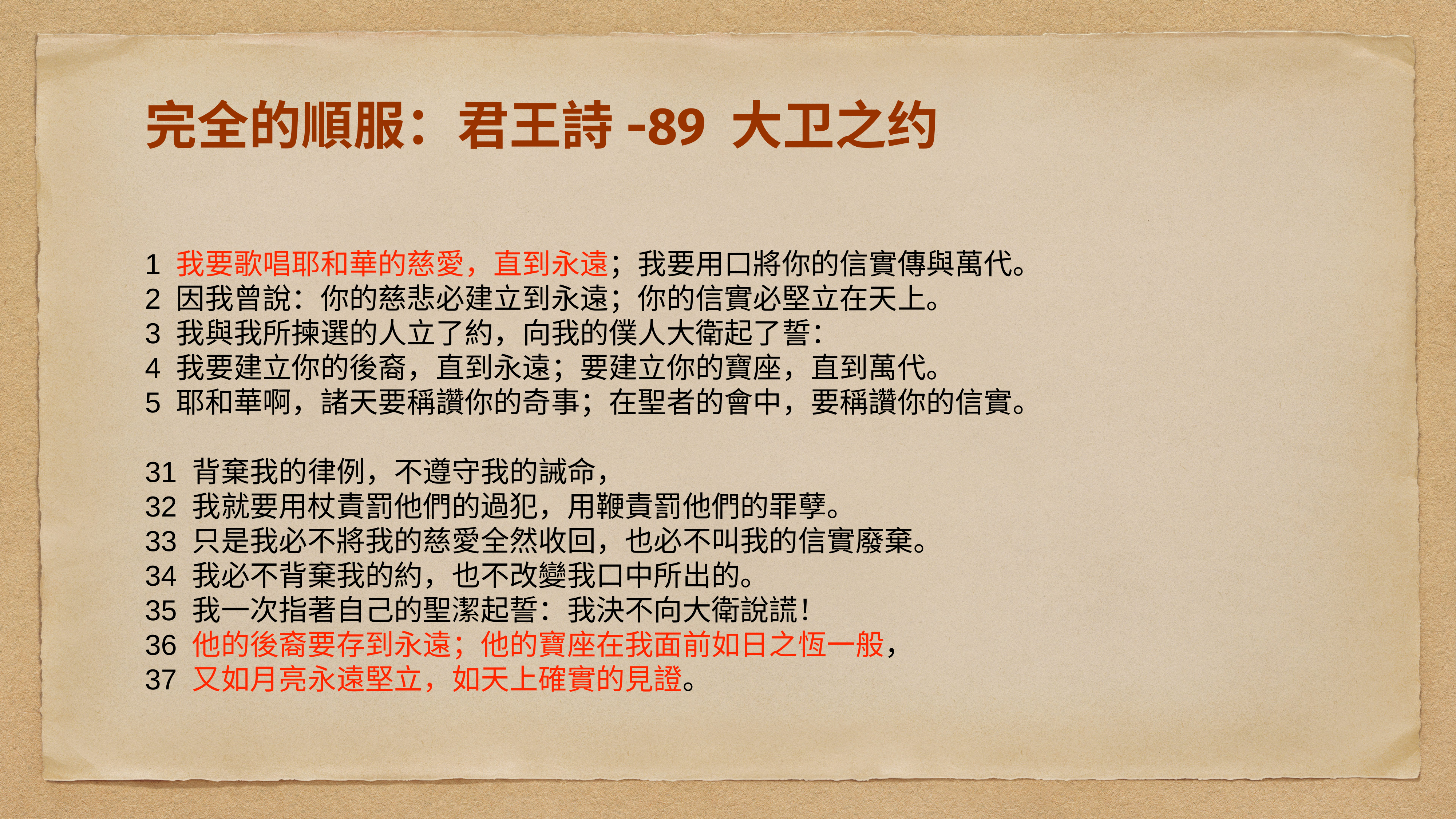

# 完全的順服：君王詩-89 大卫之约
1 我要歌唱耶和華的慈愛，直到永遠；我要用口將你的信實傳與萬代。
2 因我曾說：你的慈悲必建立到永遠；你的信實必堅立在天上。
3 我與我所揀選的人立了約，向我的僕人大衛起了誓：
4 我要建立你的後裔，直到永遠；要建立你的寶座，直到萬代。
5 耶和華啊，諸天要稱讚你的奇事；在聖者的會中，要稱讚你的信實。

31 背棄我的律例，不遵守我的誡命，
32 我就要用杖責罰他們的過犯，用鞭責罰他們的罪孽。
33 只是我必不將我的慈愛全然收回，也必不叫我的信實廢棄。
34 我必不背棄我的約，也不改變我口中所出的。
35 我一次指著自己的聖潔起誓：我決不向大衛說謊！
36 他的後裔要存到永遠；他的寶座在我面前如日之恆一般，
37 又如月亮永遠堅立，如天上確實的見證。